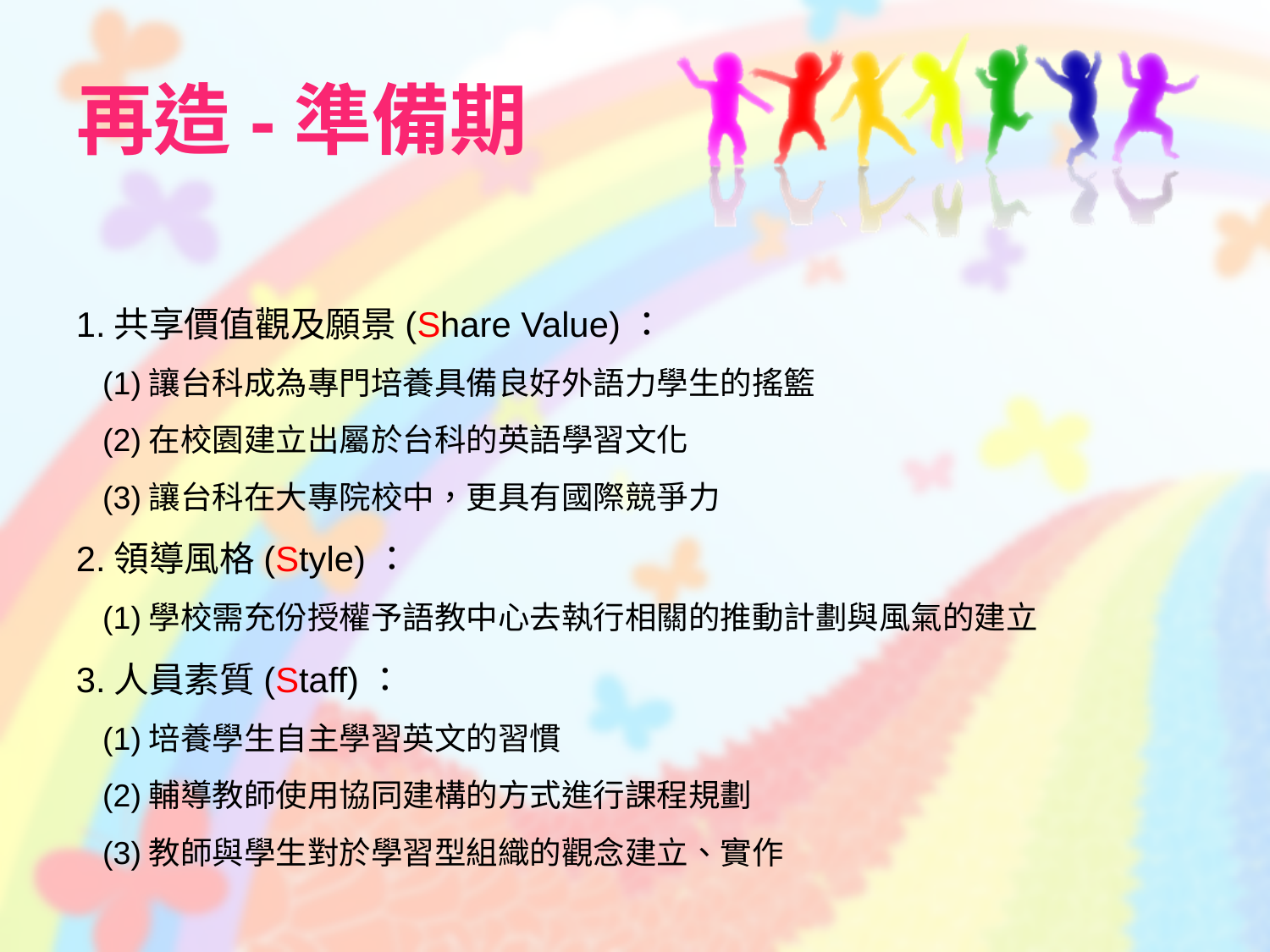

# 再造-準備期
1.共享價值觀及願景(Share Value)：
   (1)讓台科成為專門培養具備良好外語力學生的搖籃
   (2)在校園建立出屬於台科的英語學習文化
   (3)讓台科在大專院校中，更具有國際競爭力
2.領導風格(Style)：
   (1)學校需充份授權予語教中心去執行相關的推動計劃與風氣的建立
3.人員素質(Staff)：
   (1)培養學生自主學習英文的習慣
   (2)輔導教師使用協同建構的方式進行課程規劃
   (3)教師與學生對於學習型組織的觀念建立、實作